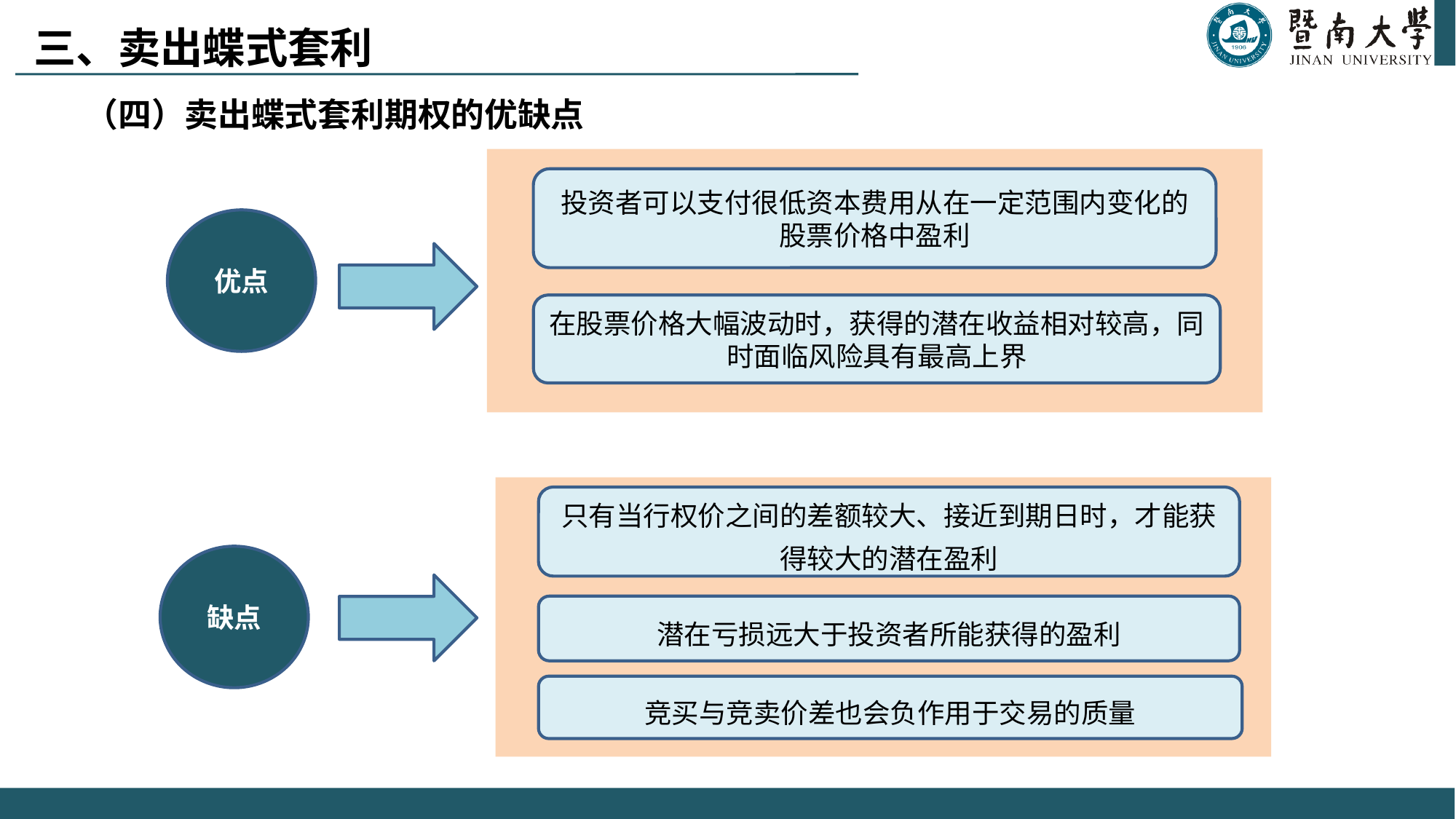

三、卖出蝶式套利
（四）卖出蝶式套利期权的优缺点

投资者可以支付很低资本费用从在一定范围内变化的股票价格中盈利
优点
在股票价格大幅波动时，获得的潜在收益相对较高，同时面临风险具有最高上界

缺点
潜在亏损远大于投资者所能获得的盈利
竞买与竞卖价差也会负作用于交易的质量

只有当行权价之间的差额较大、接近到期日时，才能获得较大的潜在盈利